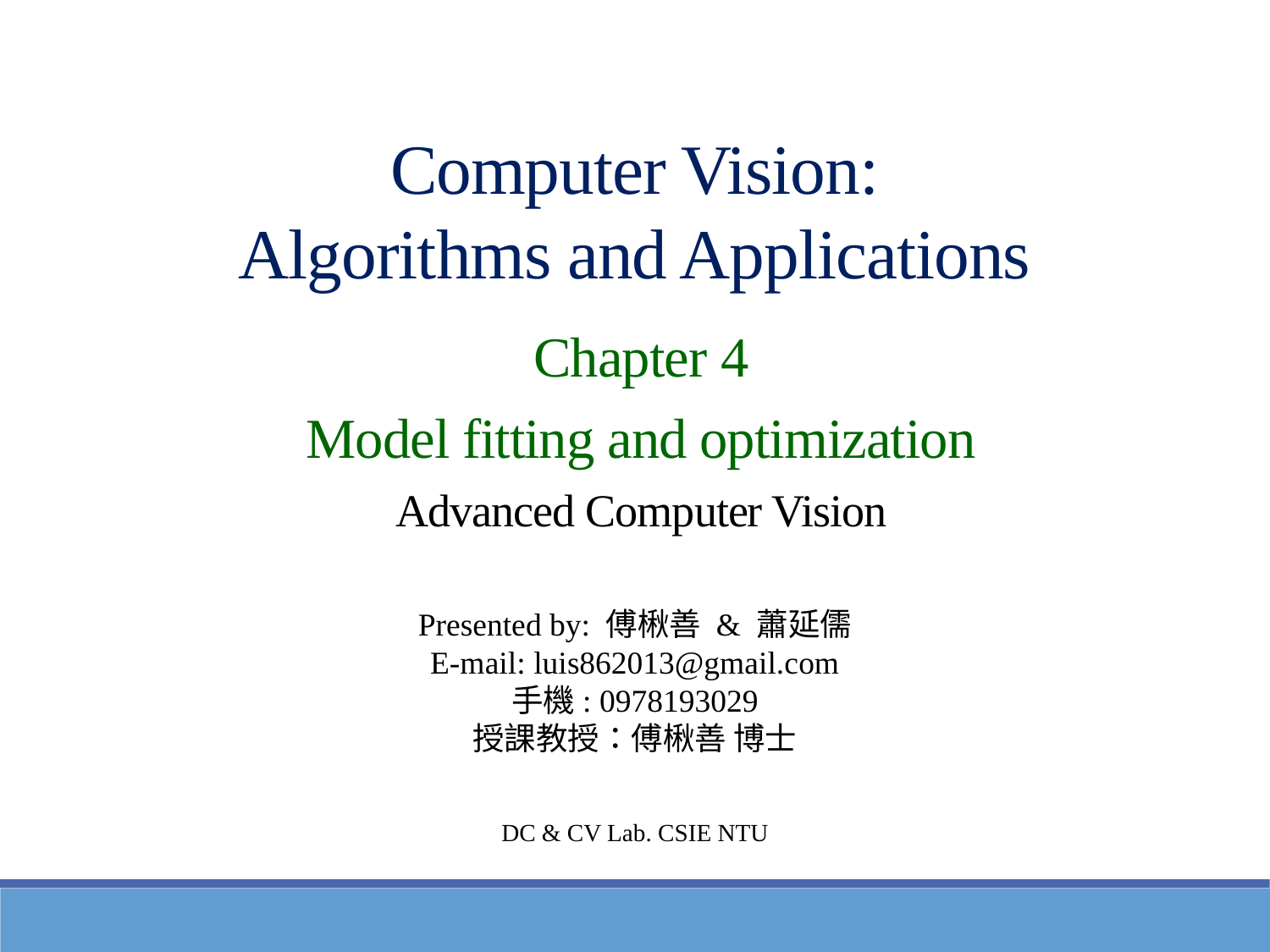

Computer Vision:
Algorithms and Applications
Chapter 4
Model fitting and optimization
Advanced Computer Vision
Presented by: 傅楸善 & 蕭延儒
E-mail: luis862013@gmail.com
手機: 0978193029
授課教授：傅楸善 博士
DC & CV Lab. CSIE NTU